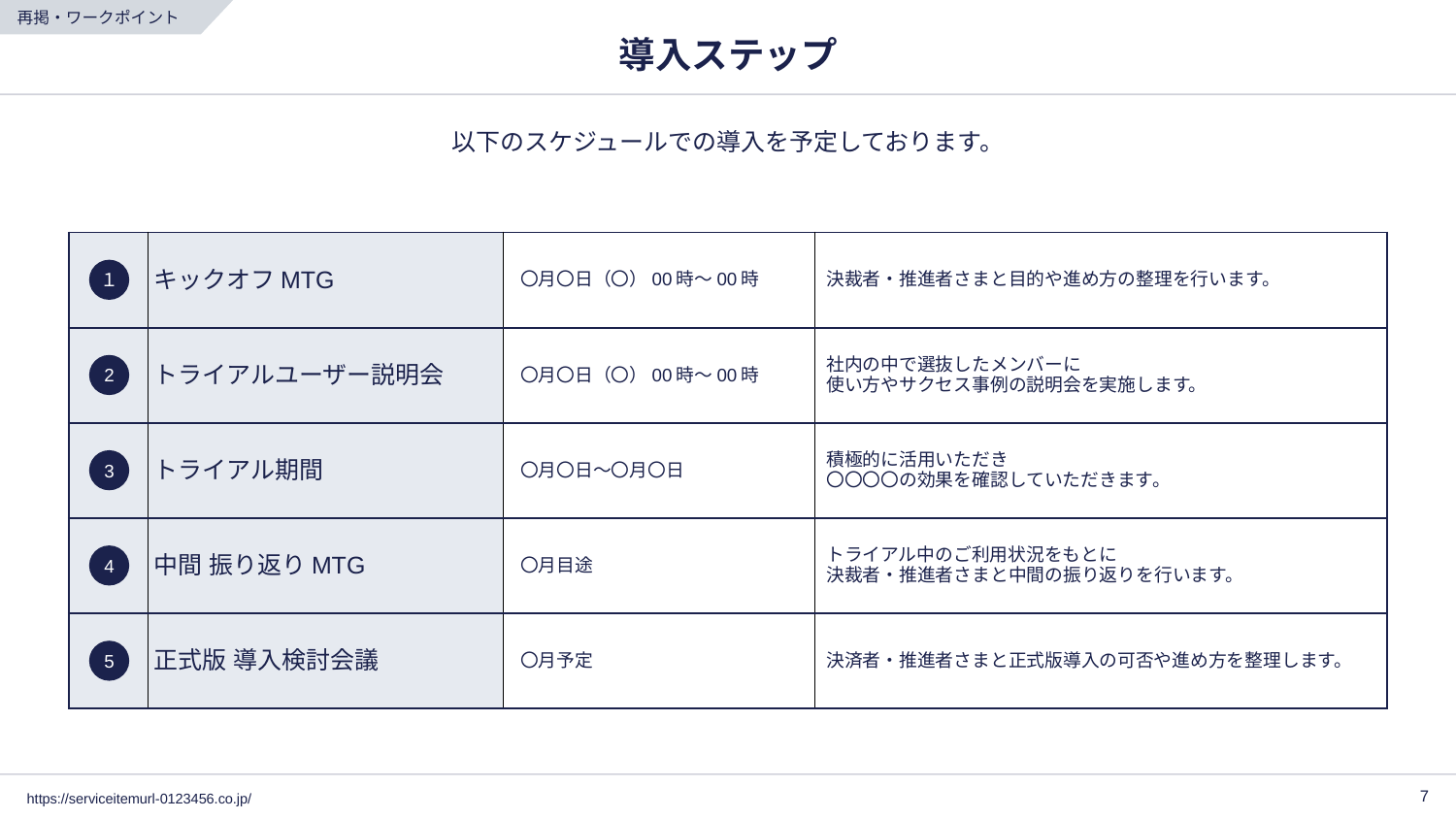

再掲・ワークポイント
# 導入ステップ
以下のスケジュールでの導入を予定しております。
|  | キックオフMTG | 〇月〇日（〇）00時〜00時 | 決裁者・推進者さまと目的や進め方の整理を行います。 |
| --- | --- | --- | --- |
|  | トライアルユーザー説明会 | 〇月〇日（〇）00時〜00時 | 社内の中で選抜したメンバーに 使い方やサクセス事例の説明会を実施します。 |
|  | トライアル期間 | 〇月〇日〜〇月〇日 | 積極的に活用いただき 〇〇〇〇の効果を確認していただきます。 |
|  | 中間 振り返りMTG | 〇月目途 | トライアル中のご利用状況をもとに 決裁者・推進者さまと中間の振り返りを行います。 |
|  | 正式版 導入検討会議 | 〇月予定 | 決済者・推進者さまと正式版導入の可否や進め方を整理します。 |
１
2
3
4
5
7
https://serviceitemurl-0123456.co.jp/